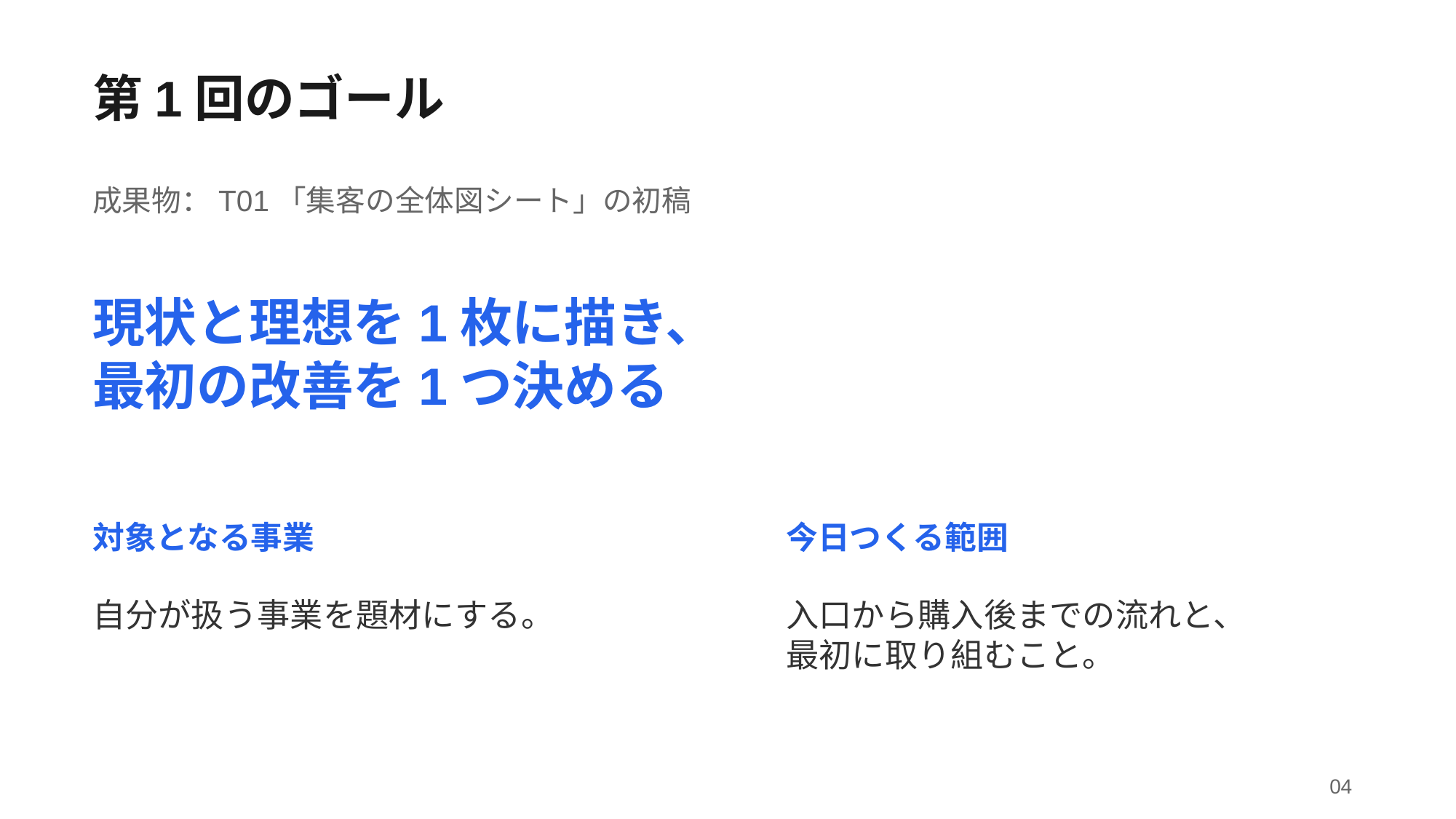

第1回のゴール
成果物：T01「集客の全体図シート」の初稿
現状と理想を1枚に描き、
最初の改善を1つ決める
対象となる事業
今日つくる範囲
自分が扱う事業を題材にする。
入口から購入後までの流れと、
最初に取り組むこと。
04